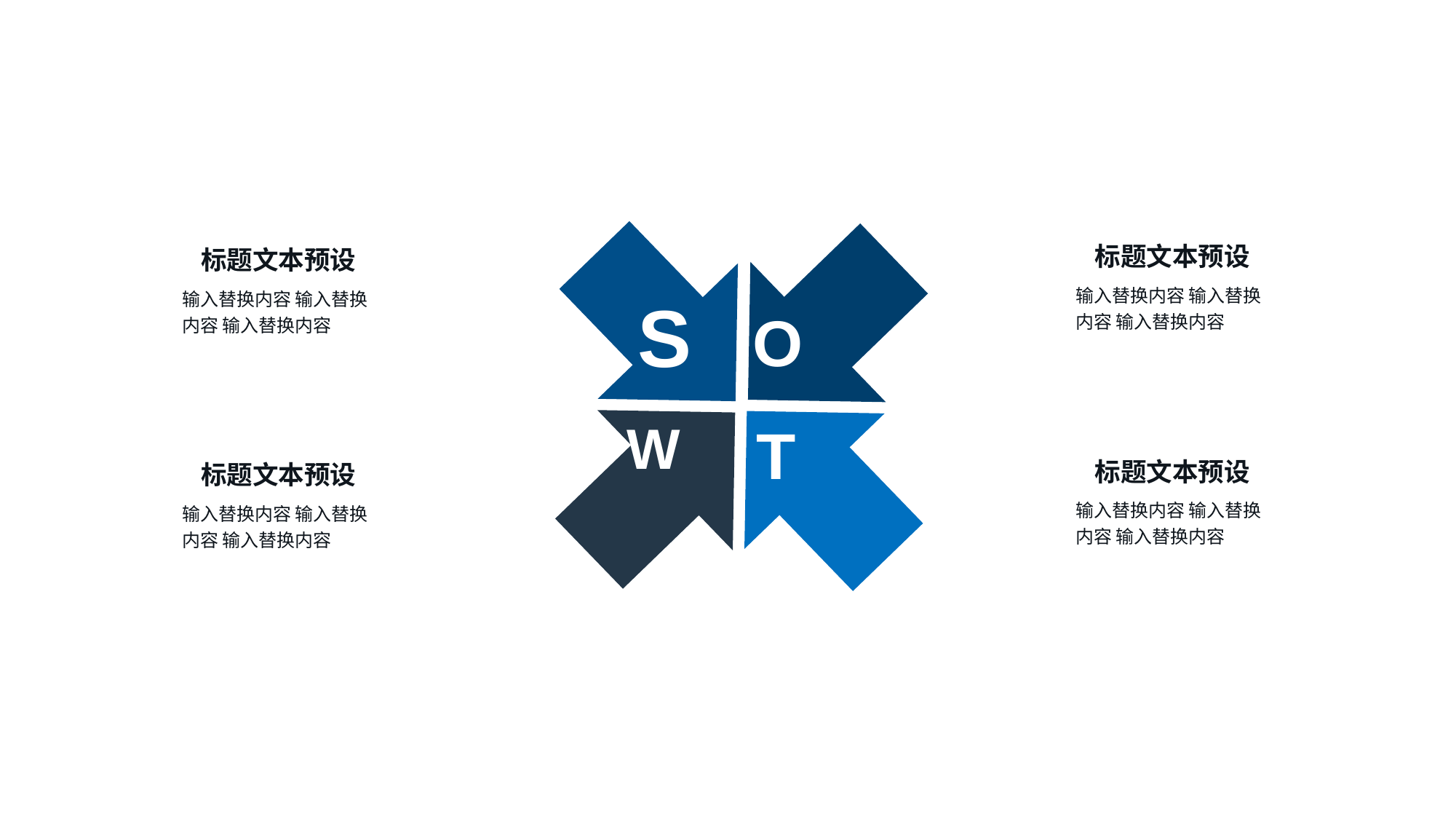

S

O
标题文本预设
标题文本预设
输入替换内容 输入替换内容 输入替换内容
输入替换内容 输入替换内容 输入替换内容

W

T
标题文本预设
标题文本预设
输入替换内容 输入替换内容 输入替换内容
输入替换内容 输入替换内容 输入替换内容